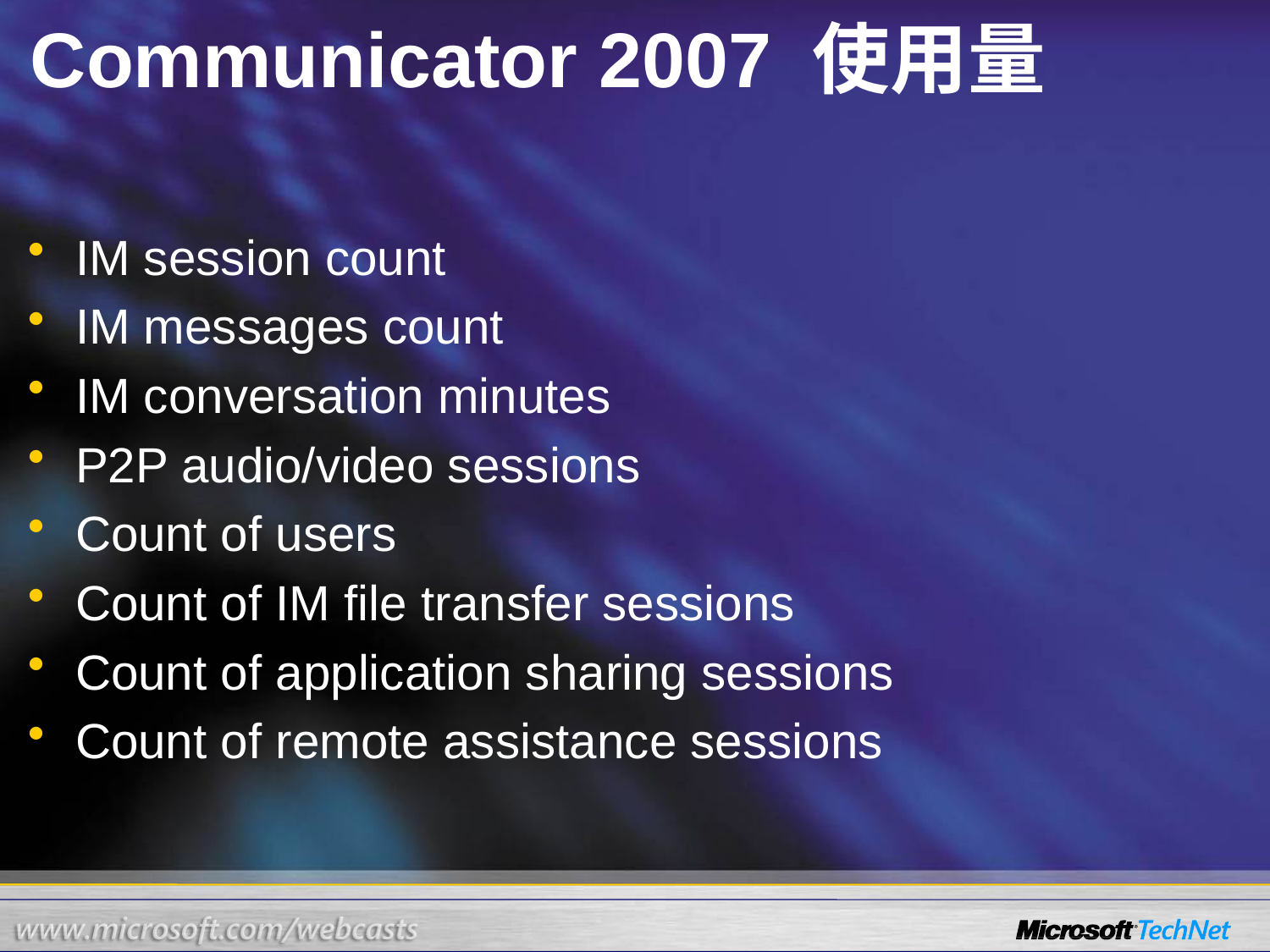

# Communicator 2007 使用量
IM session count
IM messages count
IM conversation minutes
P2P audio/video sessions
Count of users
Count of IM file transfer sessions
Count of application sharing sessions
Count of remote assistance sessions